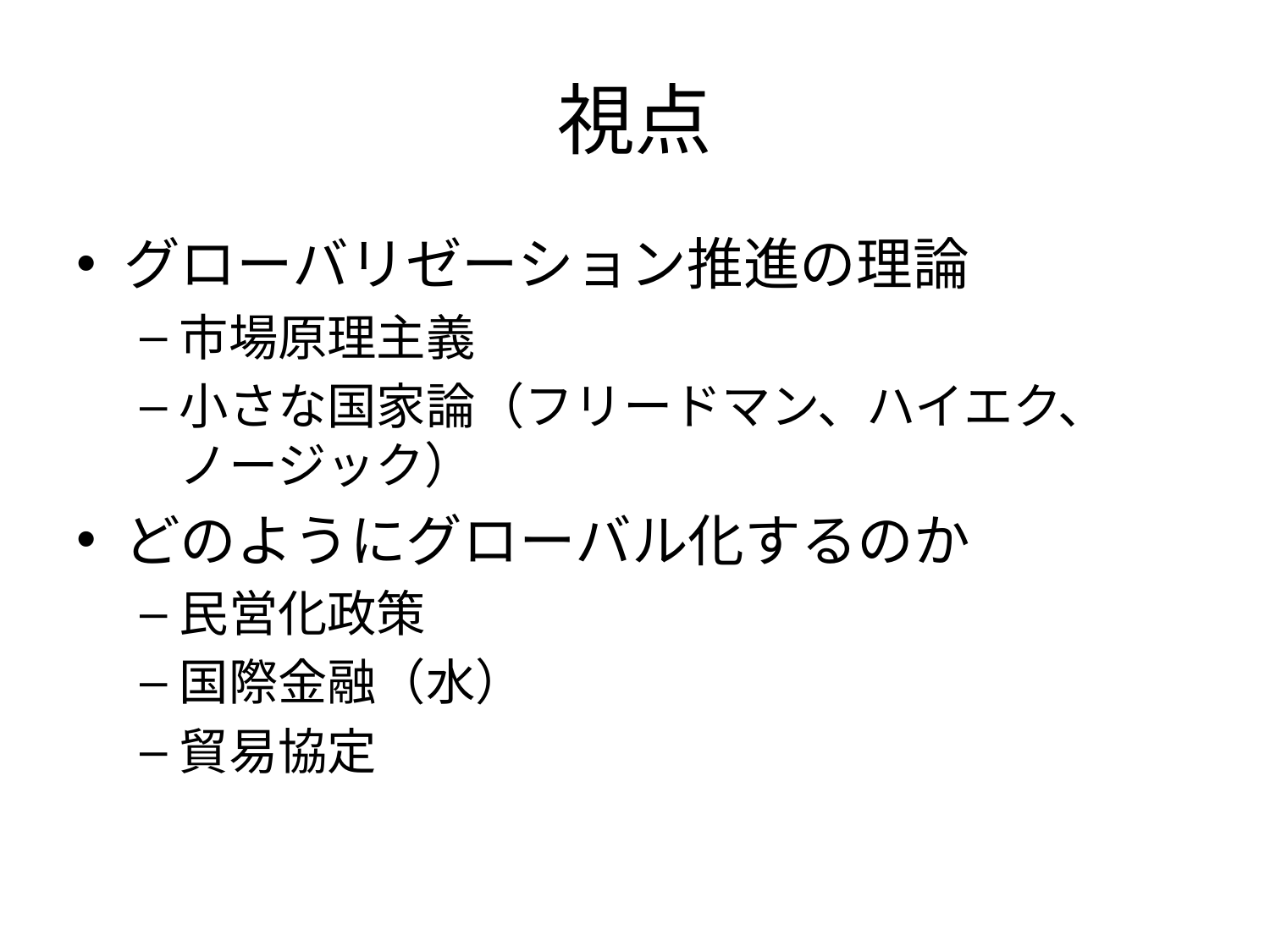

# 視点
グローバリゼーション推進の理論
市場原理主義
小さな国家論（フリードマン、ハイエク、ノージック）
どのようにグローバル化するのか
民営化政策
国際金融（水）
貿易協定